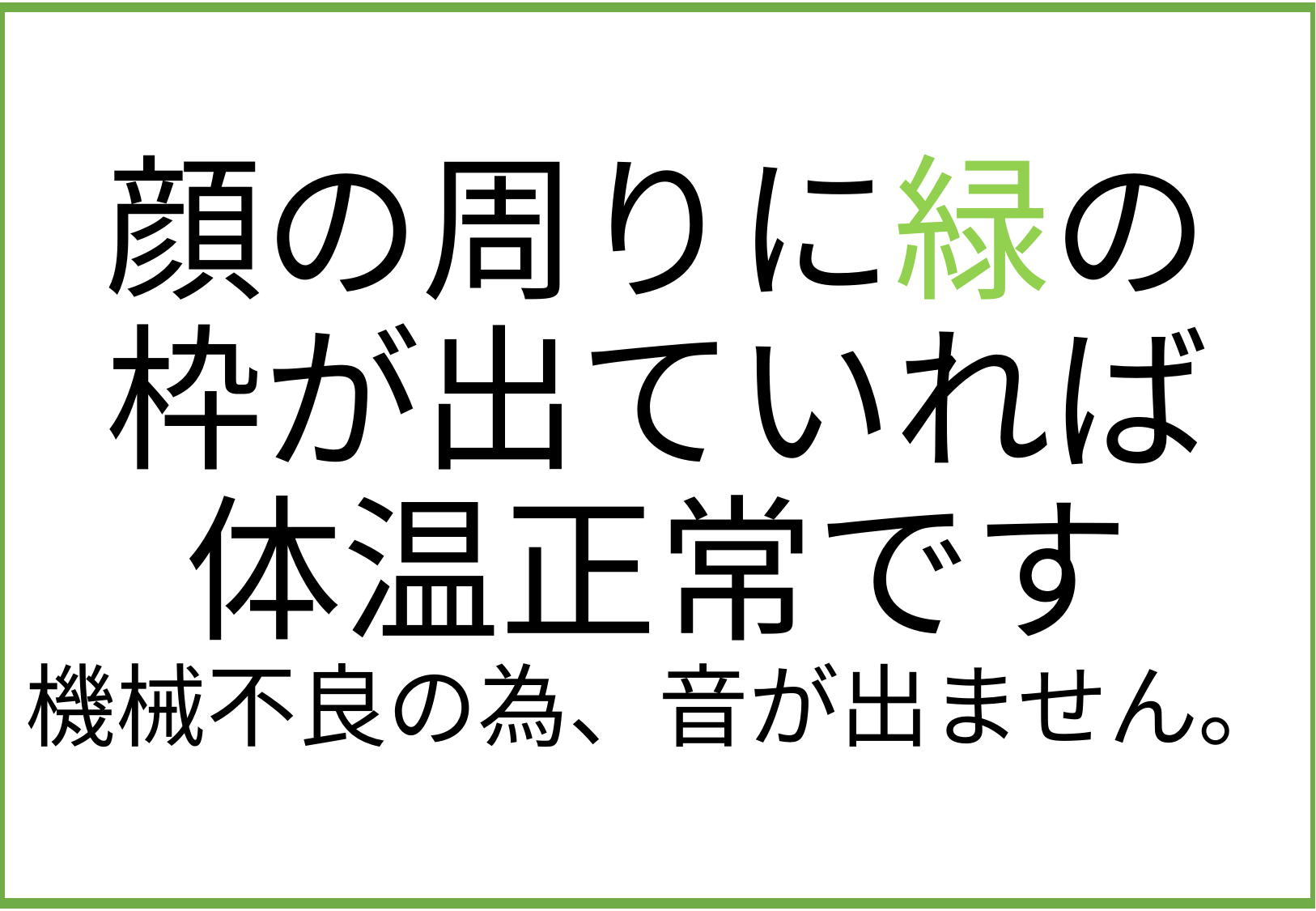

# 顔の周りに緑の 枠が出ていれば 体温正常です 機械不良の為、音が出ません。